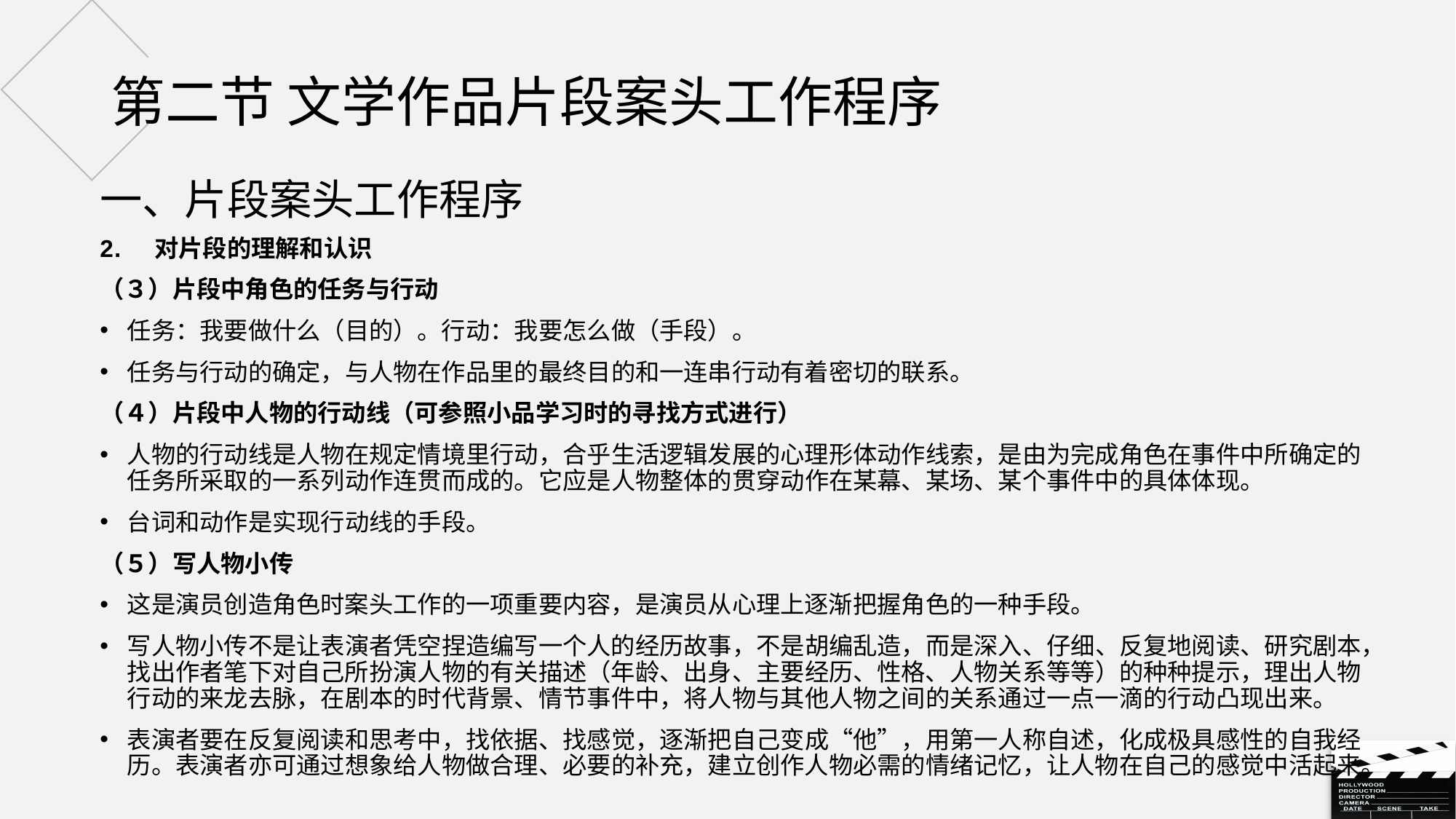

# 第二节 文学作品片段案头工作程序
一、片段案头工作程序
对片段的理解和认识
（３）片段中角色的任务与行动
任务：我要做什么（目的）。行动：我要怎么做（手段）。
任务与行动的确定，与人物在作品里的最终目的和一连串行动有着密切的联系。
（４）片段中人物的行动线（可参照小品学习时的寻找方式进行）
人物的行动线是人物在规定情境里行动，合乎生活逻辑发展的心理形体动作线索，是由为完成角色在事件中所确定的任务所采取的一系列动作连贯而成的。它应是人物整体的贯穿动作在某幕、某场、某个事件中的具体体现。
台词和动作是实现行动线的手段。
（５）写人物小传
这是演员创造角色时案头工作的一项重要内容，是演员从心理上逐渐把握角色的一种手段。
写人物小传不是让表演者凭空捏造编写一个人的经历故事，不是胡编乱造，而是深入、仔细、反复地阅读、研究剧本，找出作者笔下对自己所扮演人物的有关描述（年龄、出身、主要经历、性格、人物关系等等）的种种提示，理出人物行动的来龙去脉，在剧本的时代背景、情节事件中，将人物与其他人物之间的关系通过一点一滴的行动凸现出来。
表演者要在反复阅读和思考中，找依据、找感觉，逐渐把自己变成“他”，用第一人称自述，化成极具感性的自我经历。表演者亦可通过想象给人物做合理、必要的补充，建立创作人物必需的情绪记忆，让人物在自己的感觉中活起来。